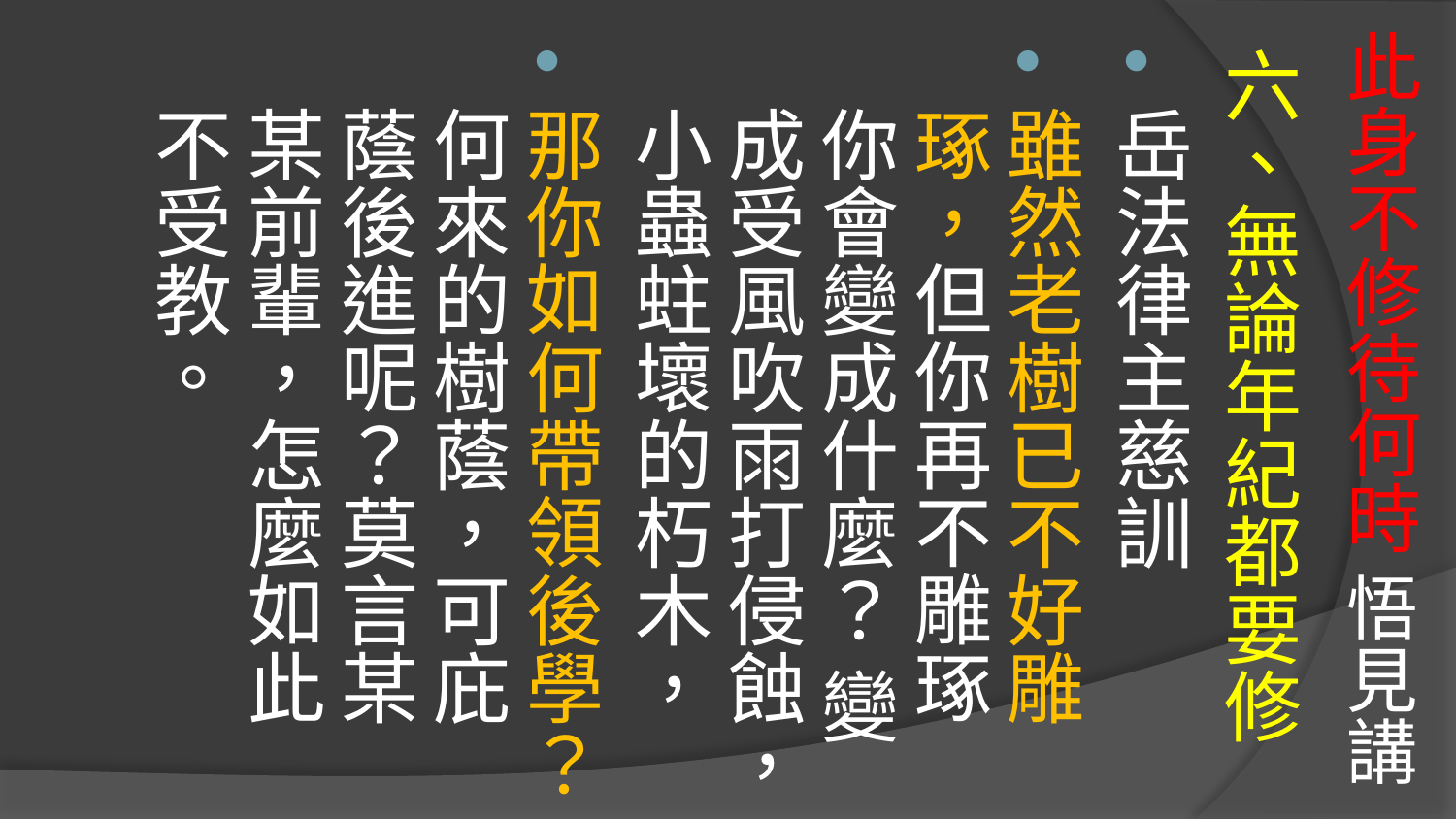

# 此身不修待何時 悟見講
六、無論年紀都要修
岳法律主慈訓
雖然老樹已不好雕琢，但你再不雕琢你會變成什麼？ 變成受風吹雨打侵蝕，小蟲蛀壞的朽木，
那你如何帶領後學？何來的樹蔭，可庇蔭後進呢？莫言某某前輩，怎麼如此不受教。